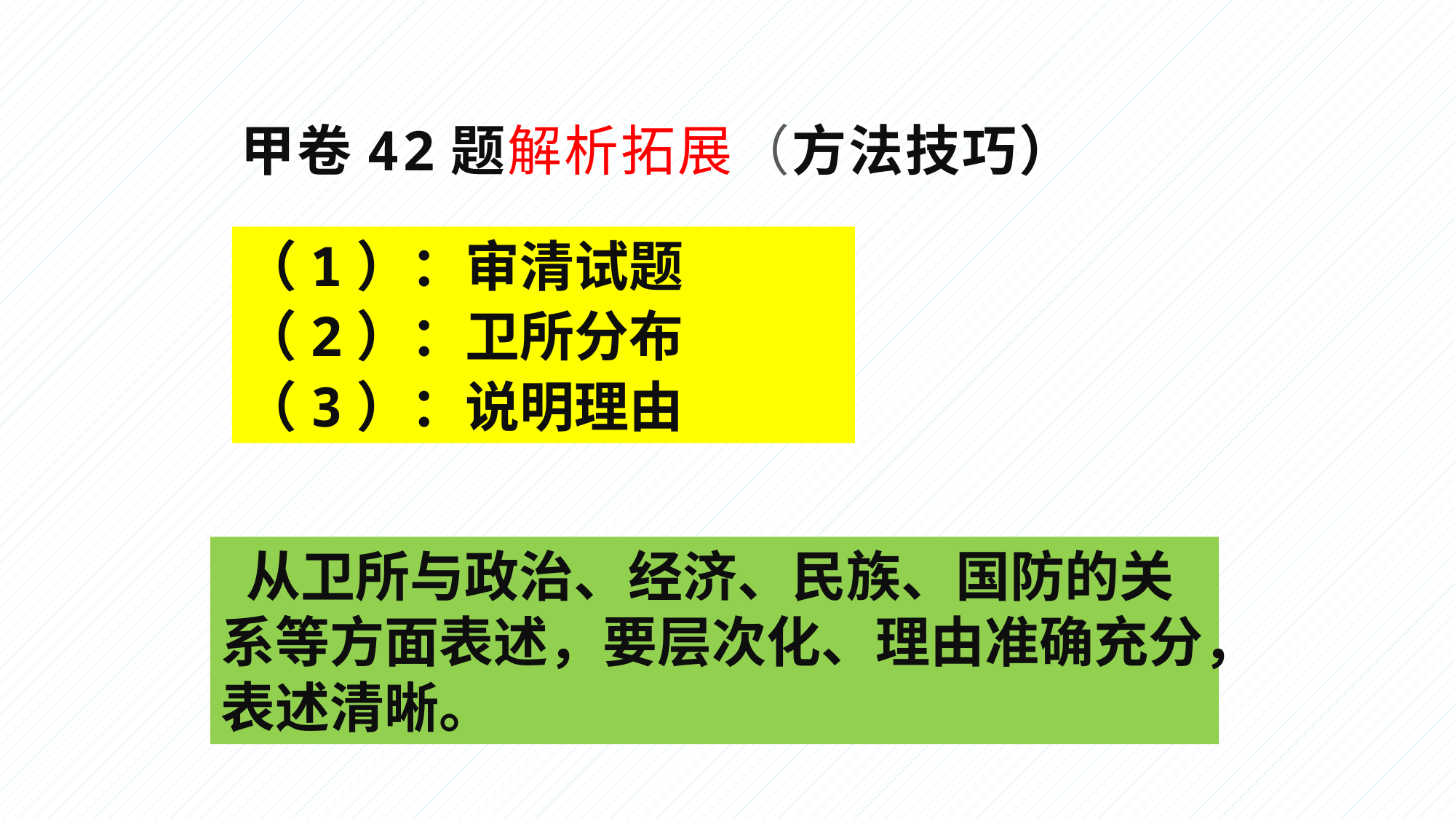

甲卷42题解析拓展（方法技巧）

（1）：审清试题
（2）：卫所分布
（3）：说明理由
   从卫所与政治、经济、民族、国防的关系等方面表述，要层次化、理由准确充分，表述清晰。